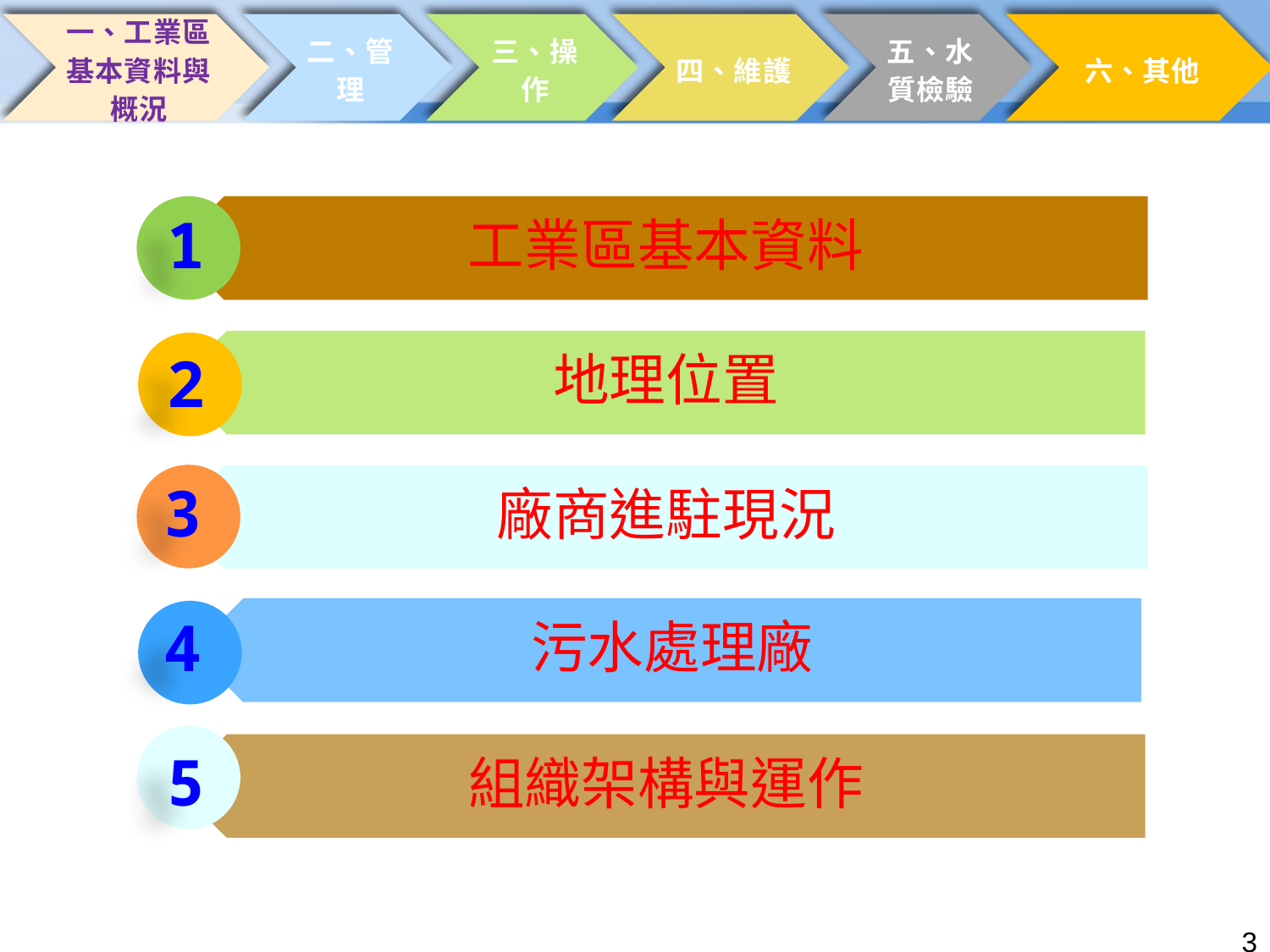

一、工業區基本資料與概況
二、管理
三、操作
四、維護
五、水質檢驗
六、其他
工業區基本資料
地理位置
廠商進駐現況
污水處理廠
組織架構與運作
1
2
3
4
5